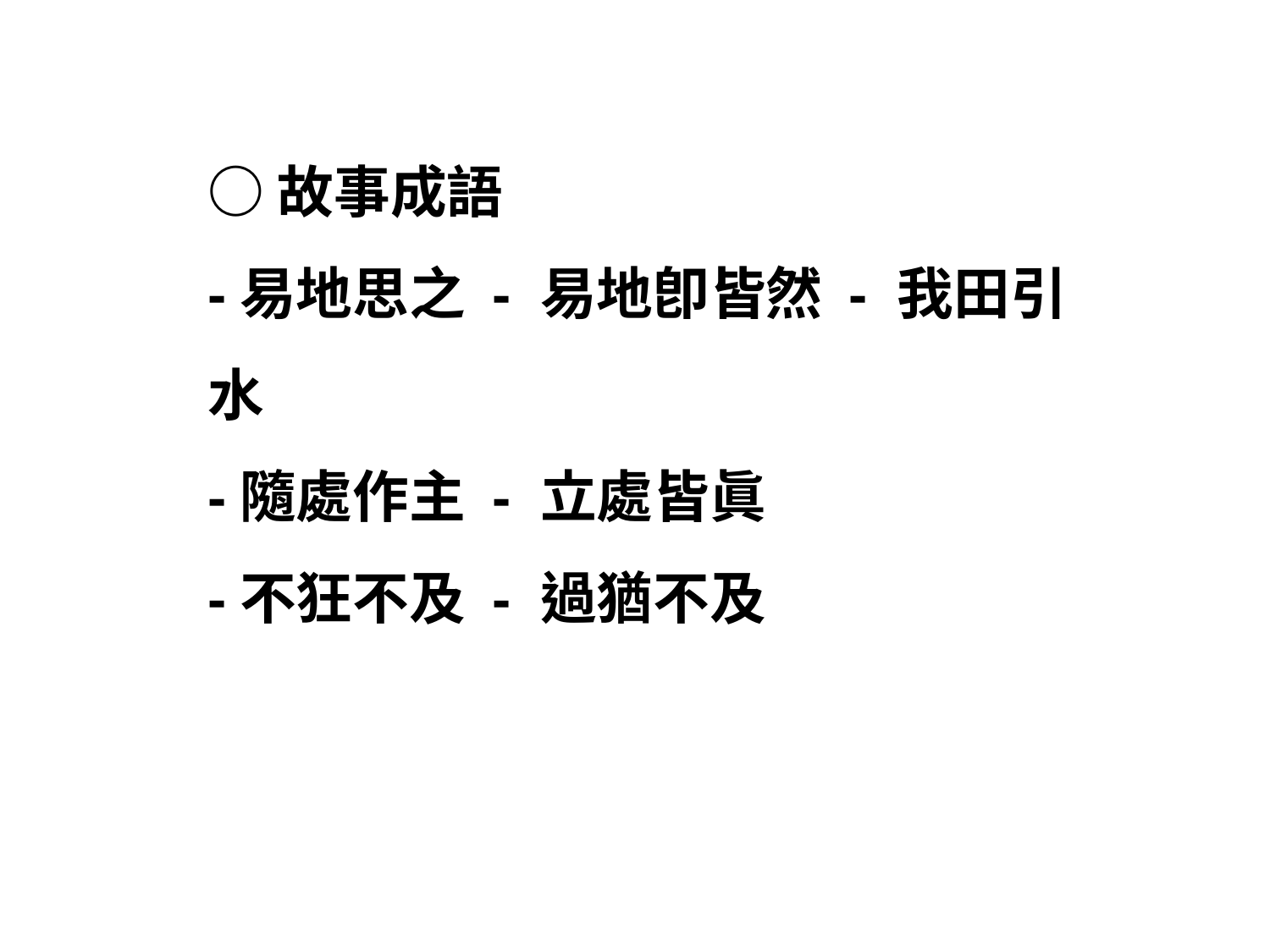

○故事成語
-易地思之 - 易地卽皆然 - 我田引水
-隨處作主 - 立處皆眞
-不狂不及 - 過猶不及